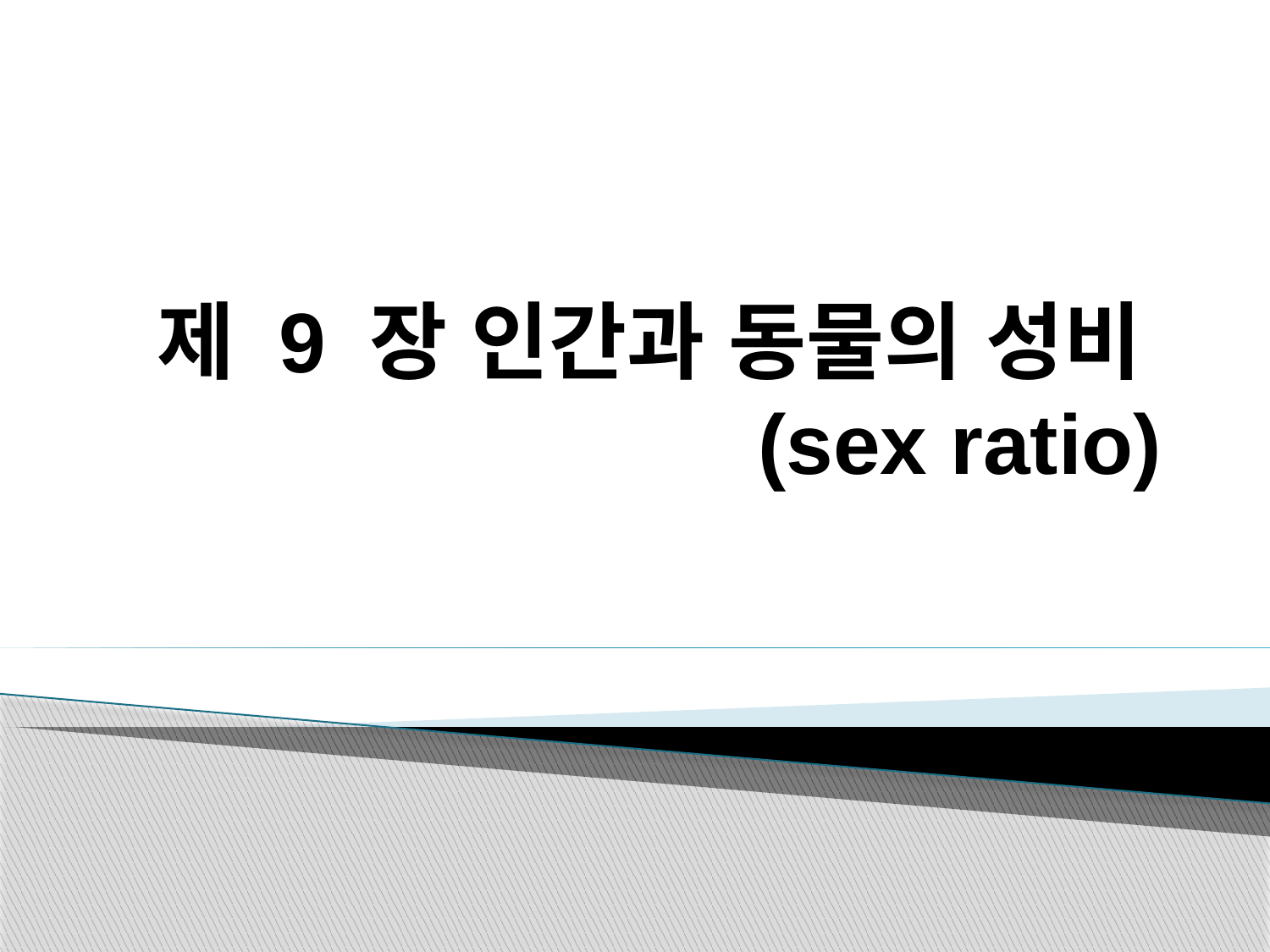

# 제 9 장 인간과 동물의 성비(sex ratio)